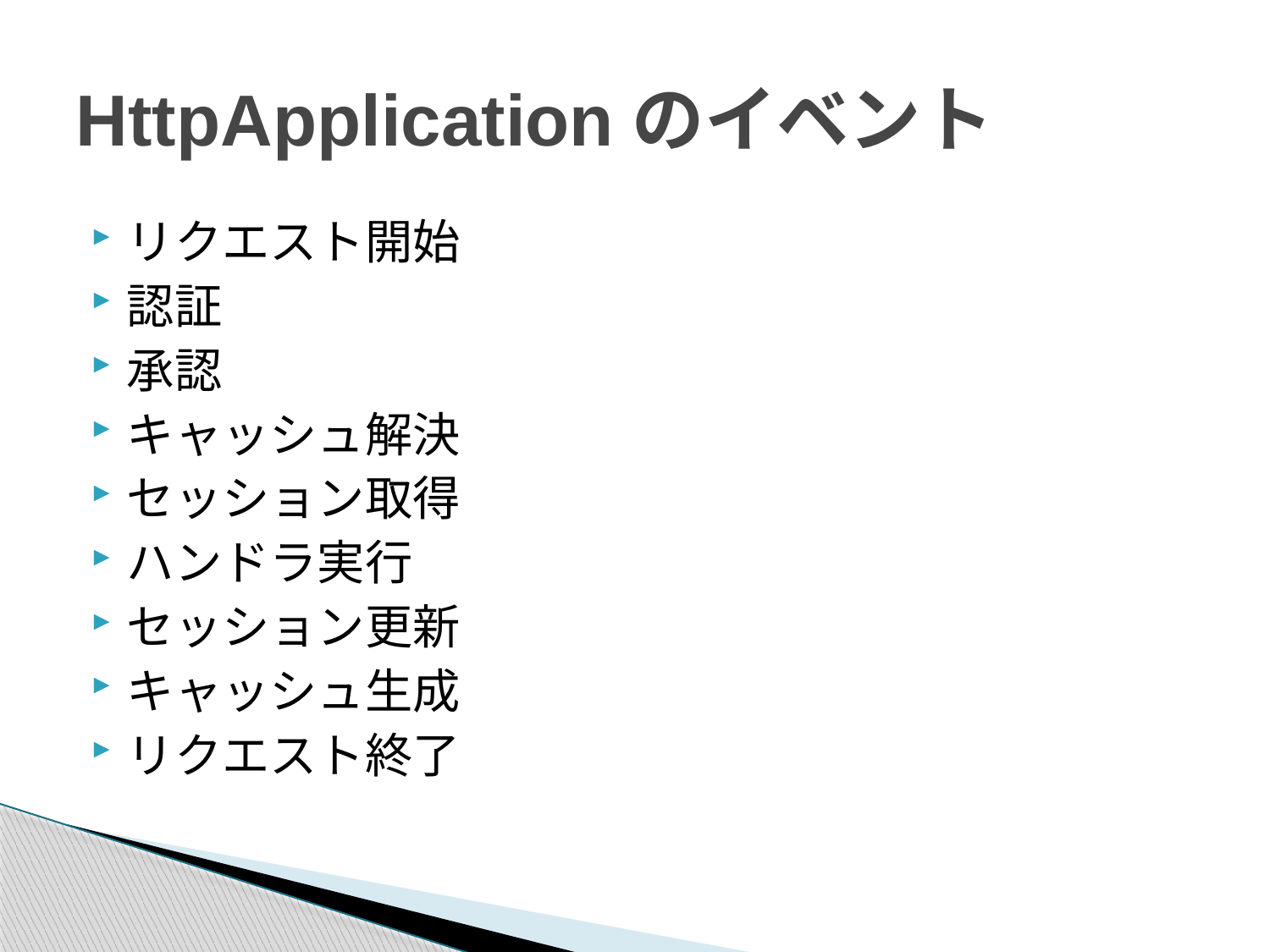

# HttpApplicationのイベント
リクエスト開始
認証
承認
キャッシュ解決
セッション取得
ハンドラ実行
セッション更新
キャッシュ生成
リクエスト終了